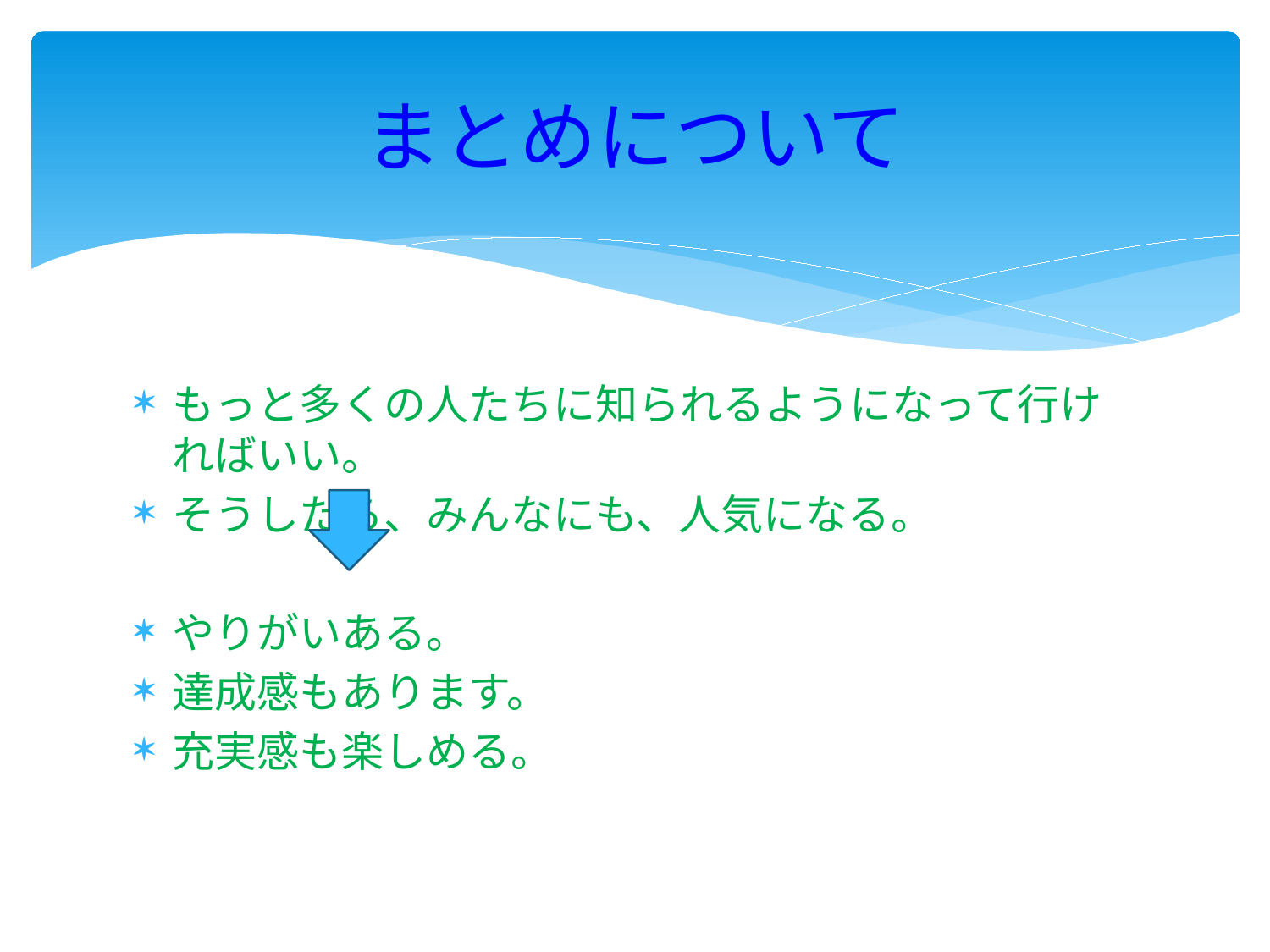

# まとめについて
もっと多くの人たちに知られるようになって行ければいい。
そうしたら、みんなにも、人気になる。

やりがいある。
達成感もあります。
充実感も楽しめる。